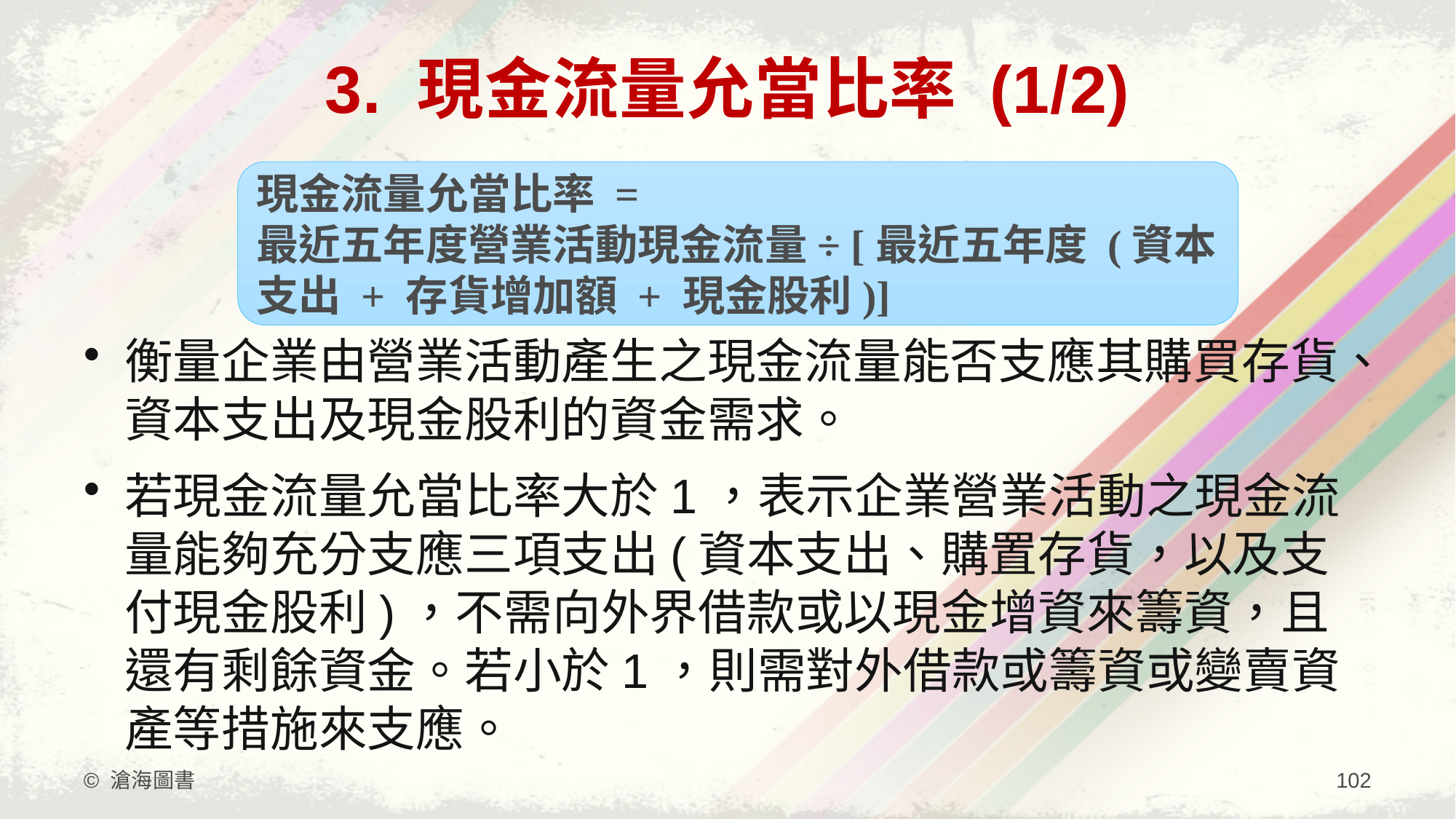

# 3. 現金流量允當比率 (1/2)
現金流量允當比率 =
最近五年度營業活動現金流量÷ [最近五年度 (資本支出 + 存貨增加額 + 現金股利)]
衡量企業由營業活動產生之現金流量能否支應其購買存貨、資本支出及現金股利的資金需求。
若現金流量允當比率大於1，表示企業營業活動之現金流量能夠充分支應三項支出(資本支出、購置存貨，以及支付現金股利)，不需向外界借款或以現金增資來籌資，且還有剩餘資金。若小於1，則需對外借款或籌資或變賣資產等措施來支應。

© 滄海圖書
102